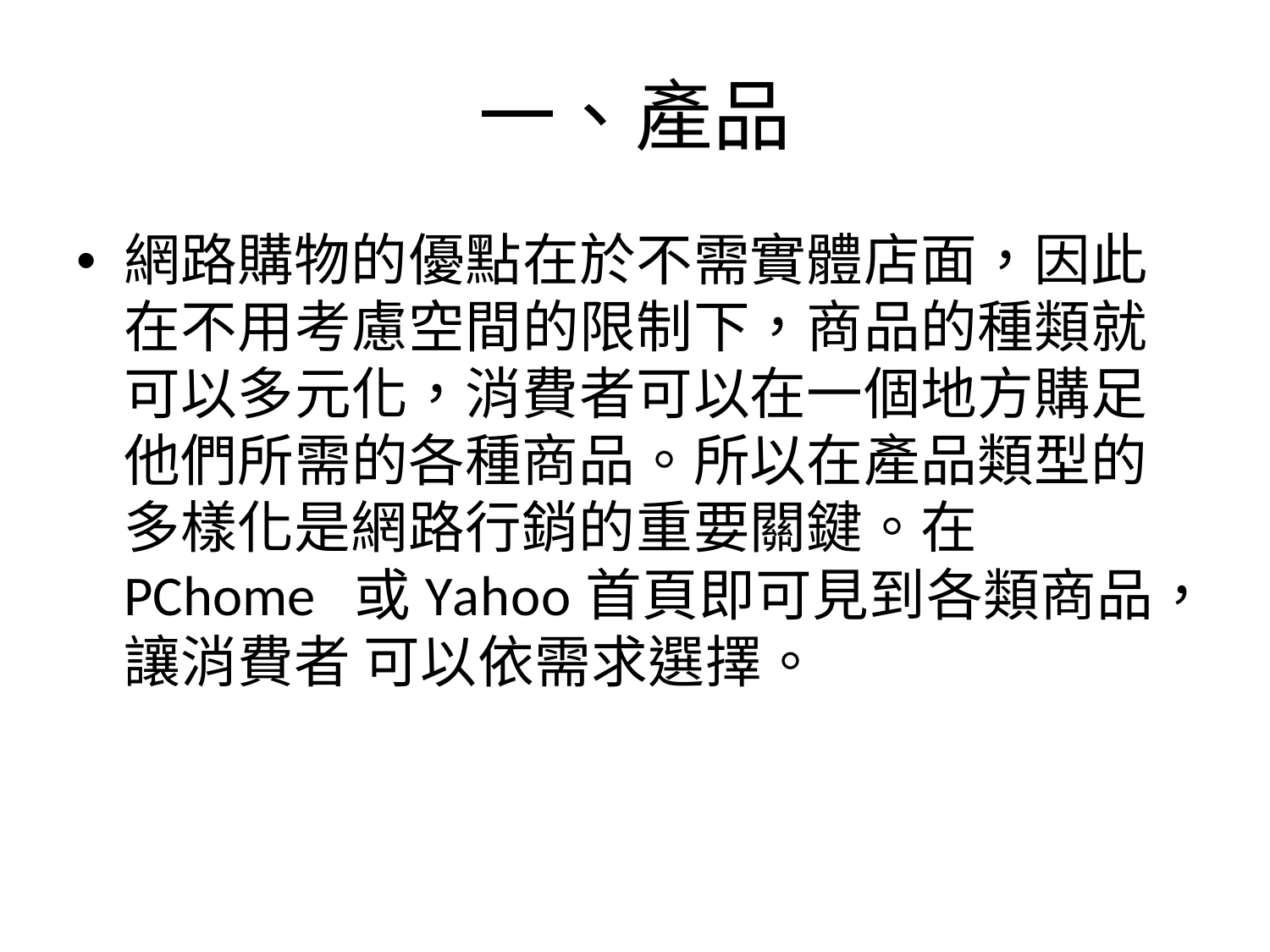

# 一、產品
網路購物的優點在於不需實體店面，因此 在不用考慮空間的限制下，商品的種類就 可以多元化，消費者可以在一個地方購足 他們所需的各種商品。所以在產品類型的 多樣化是網路行銷的重要關鍵。在PChome  或Yahoo首頁即可見到各類商品，讓消費者 可以依需求選擇。